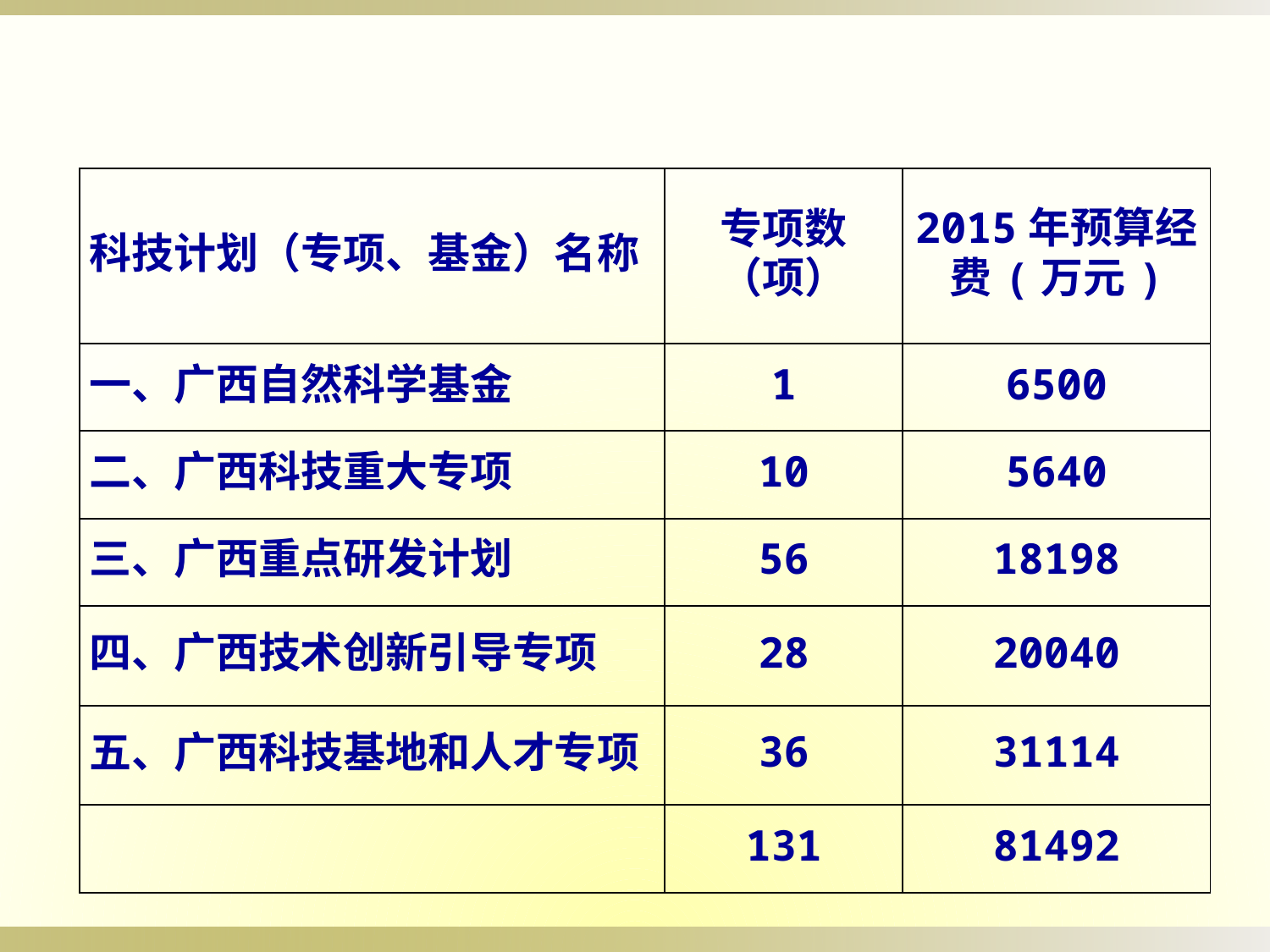

| 科技计划（专项、基金）名称 | 专项数（项） | 2015年预算经费(万元) |
| --- | --- | --- |
| 一、广西自然科学基金 | 1 | 6500 |
| 二、广西科技重大专项 | 10 | 5640 |
| 三、广西重点研发计划 | 56 | 18198 |
| 四、广西技术创新引导专项 | 28 | 20040 |
| 五、广西科技基地和人才专项 | 36 | 31114 |
|  | 131 | 81492 |